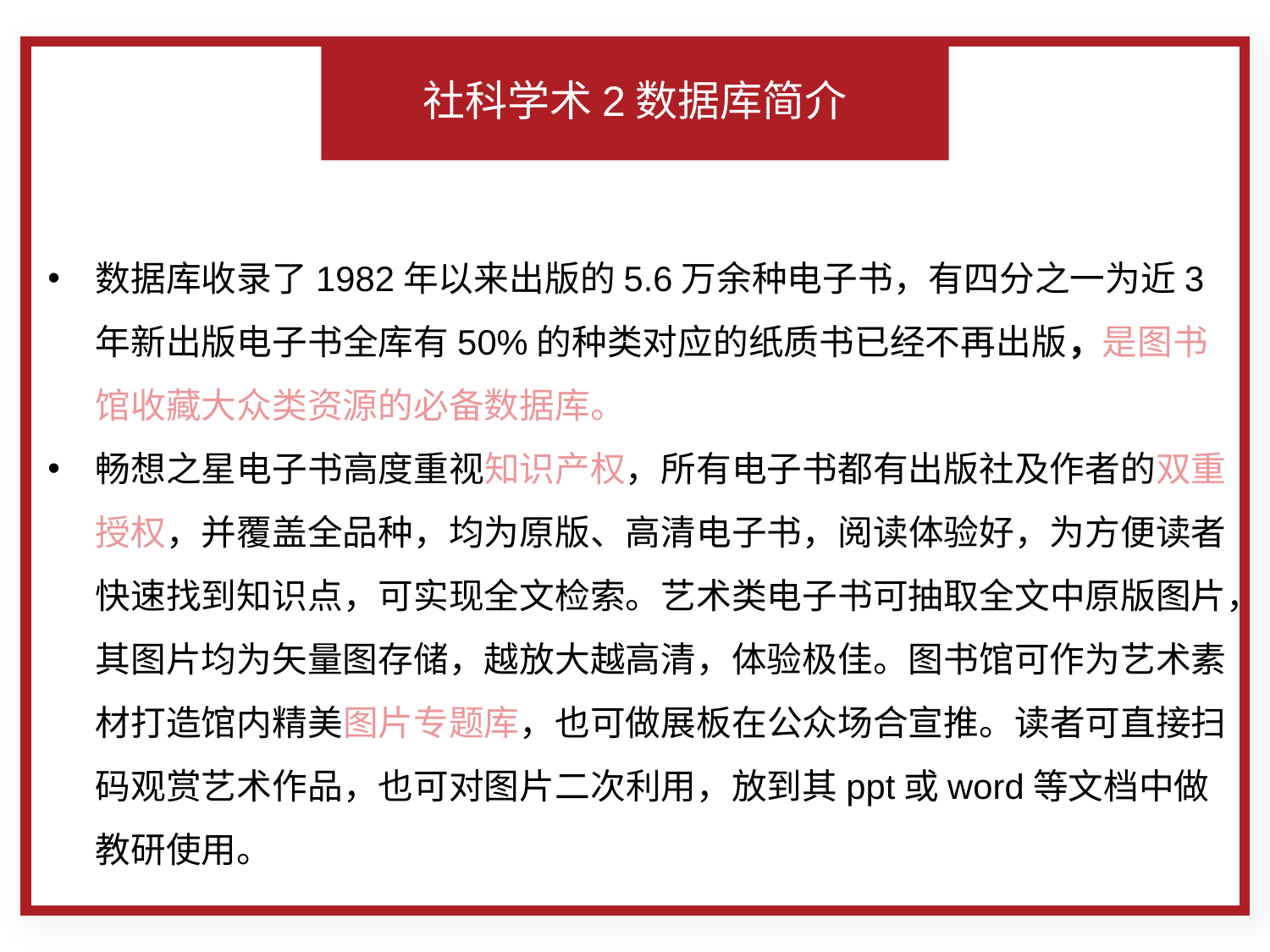

社科学术2数据库简介
数据库收录了1982年以来出版的5.6万余种电子书，有四分之一为近3年新出版电子书全库有50%的种类对应的纸质书已经不再出版，是图书馆收藏大众类资源的必备数据库。
畅想之星电子书高度重视知识产权，所有电子书都有出版社及作者的双重授权，并覆盖全品种，均为原版、高清电子书，阅读体验好，为方便读者快速找到知识点，可实现全文检索。艺术类电子书可抽取全文中原版图片，其图片均为矢量图存储，越放大越高清，体验极佳。图书馆可作为艺术素材打造馆内精美图片专题库，也可做展板在公众场合宣推。读者可直接扫码观赏艺术作品，也可对图片二次利用，放到其ppt或word等文档中做教研使用。